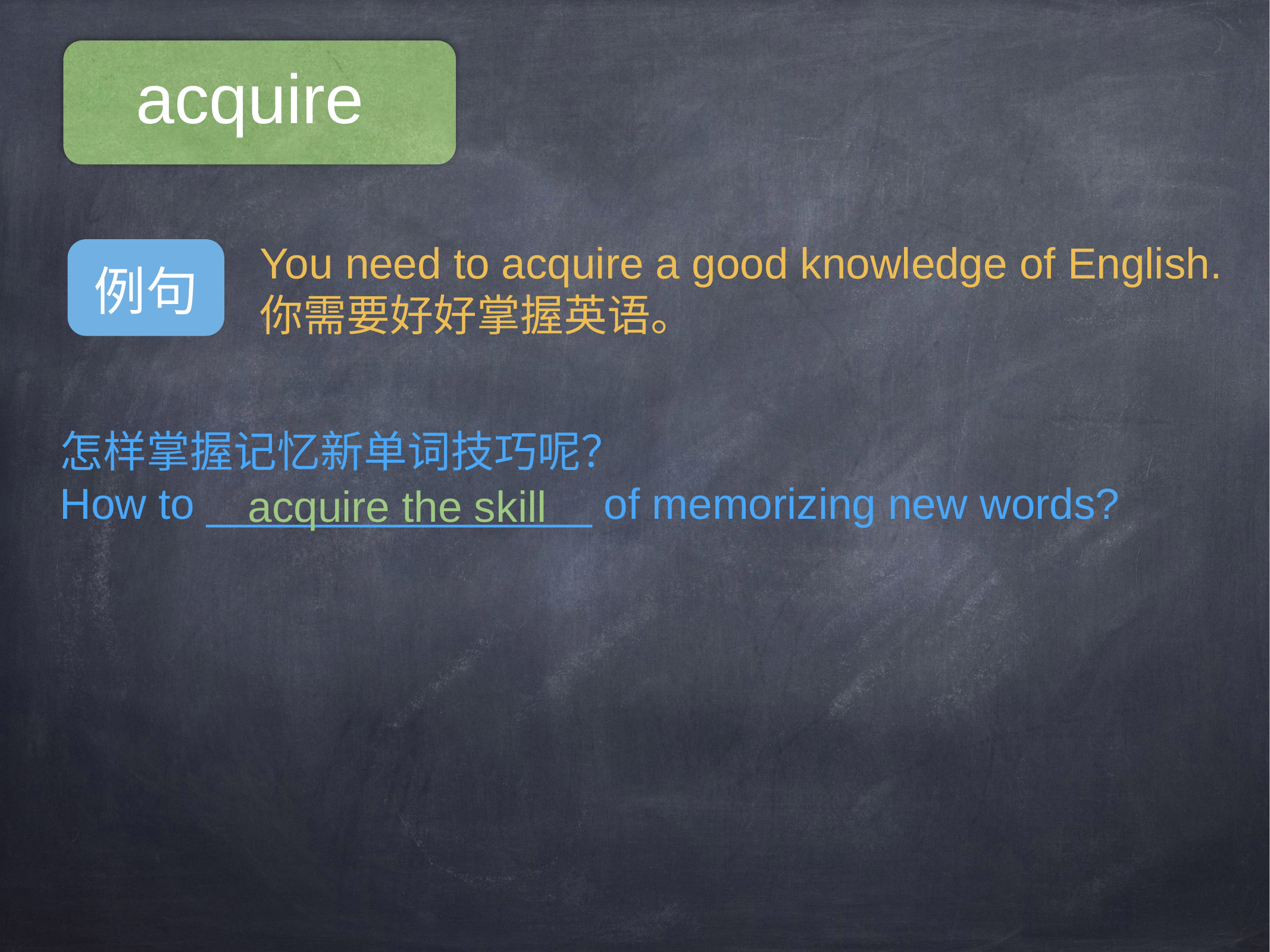

acquire
You need to acquire a good knowledge of English.
你需要好好掌握英语。

例句
怎样掌握记忆新单词技巧呢？
How to ________________ of memorizing new words?
acquire the skill